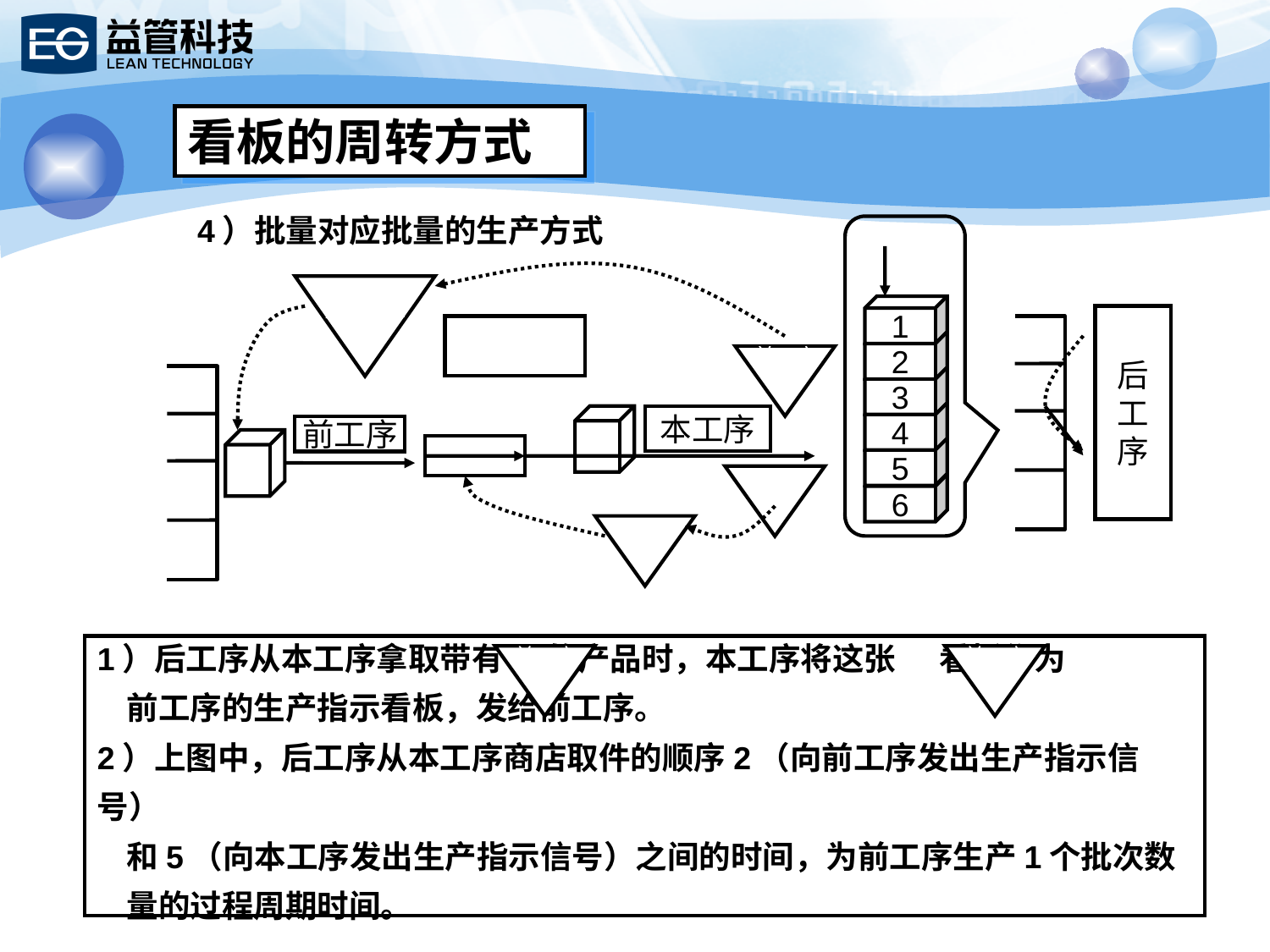

看板的周转方式
4）批量对应批量的生产方式

取件

本工序的商店
前工序
生产指示
信号
1
后工序

前工序完成品
的指定位置

上上个工序
的商店
2

前工序
信号

3
4

本工序
前工序

5

6

信号

信号
1）后工序从本工序拿取带有      的产品时，本工序将这张      看板作为
   前工序的生产指示看板，发给前工序。
2）上图中，后工序从本工序商店取件的顺序2（向前工序发出生产指示信号）
   和5（向本工序发出生产指示信号）之间的时间，为前工序生产1个批次数
   量的过程周期时间。

前工序
信号

前工序
信号